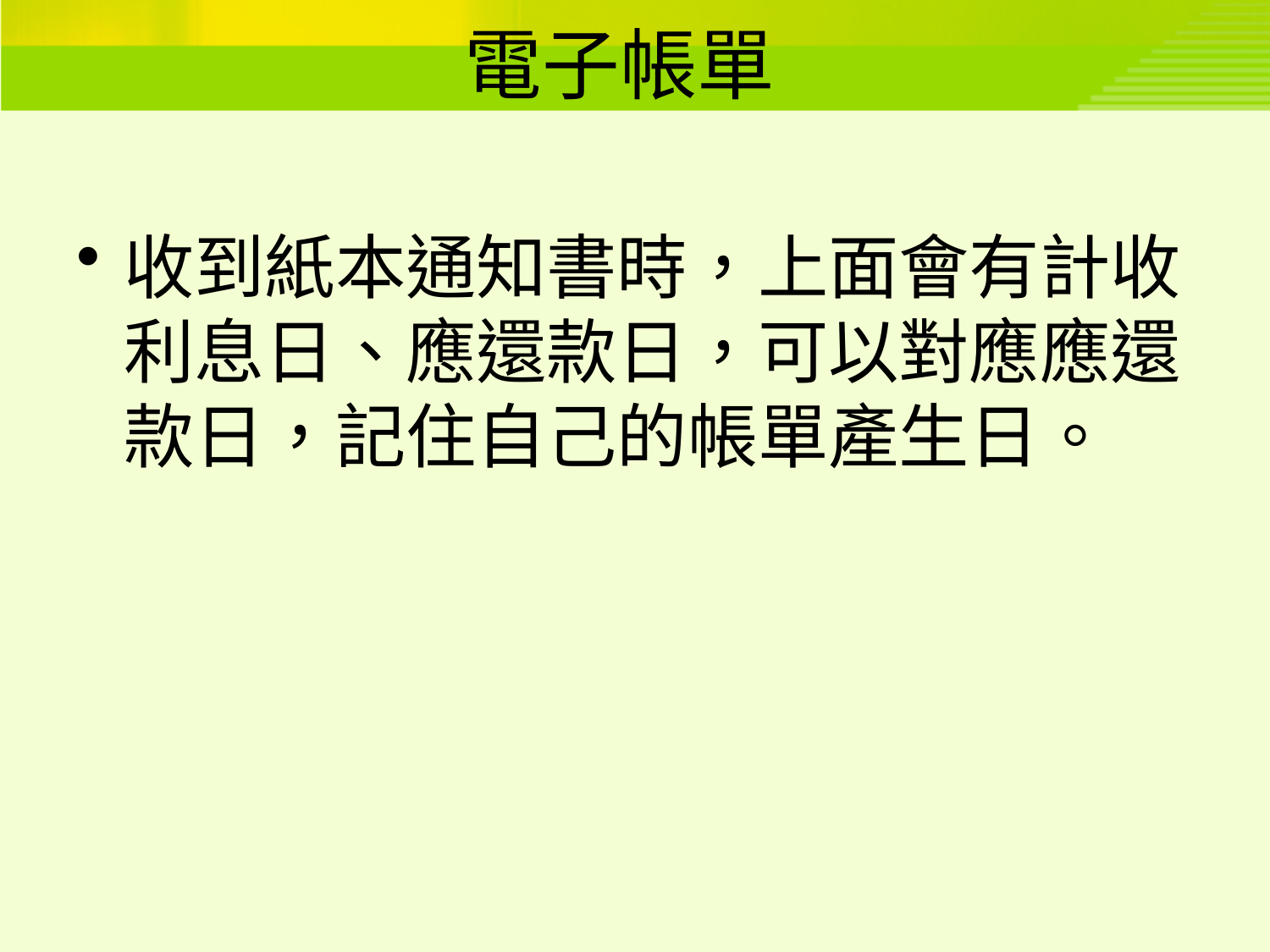

# 電子帳單
收到紙本通知書時，上面會有計收利息日、應還款日，可以對應應還款日，記住自己的帳單產生日。